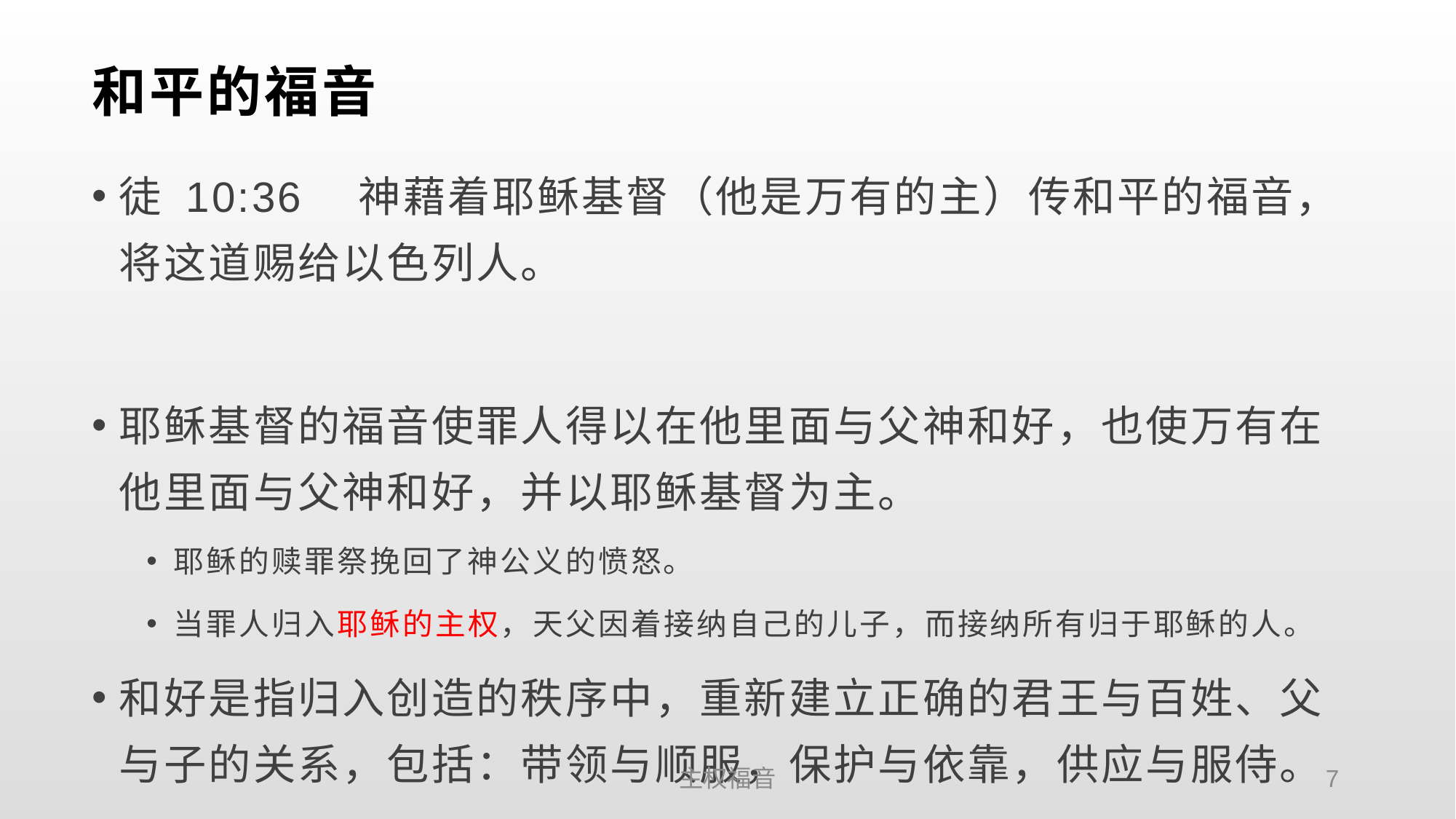

# 和平的福音
徒 10:36　神藉着耶稣基督（他是万有的主）传和平的福音，将这道赐给以色列人。

耶稣基督的福音使罪人得以在他里面与父神和好，也使万有在他里面与父神和好，并以耶稣基督为主。
耶稣的赎罪祭挽回了神公义的愤怒。
当罪人归入耶稣的主权，天父因着接纳自己的儿子，而接纳所有归于耶稣的人。
和好是指归入创造的秩序中，重新建立正确的君王与百姓、父与子的关系，包括：带领与顺服，保护与依靠，供应与服侍。
主权福音
7